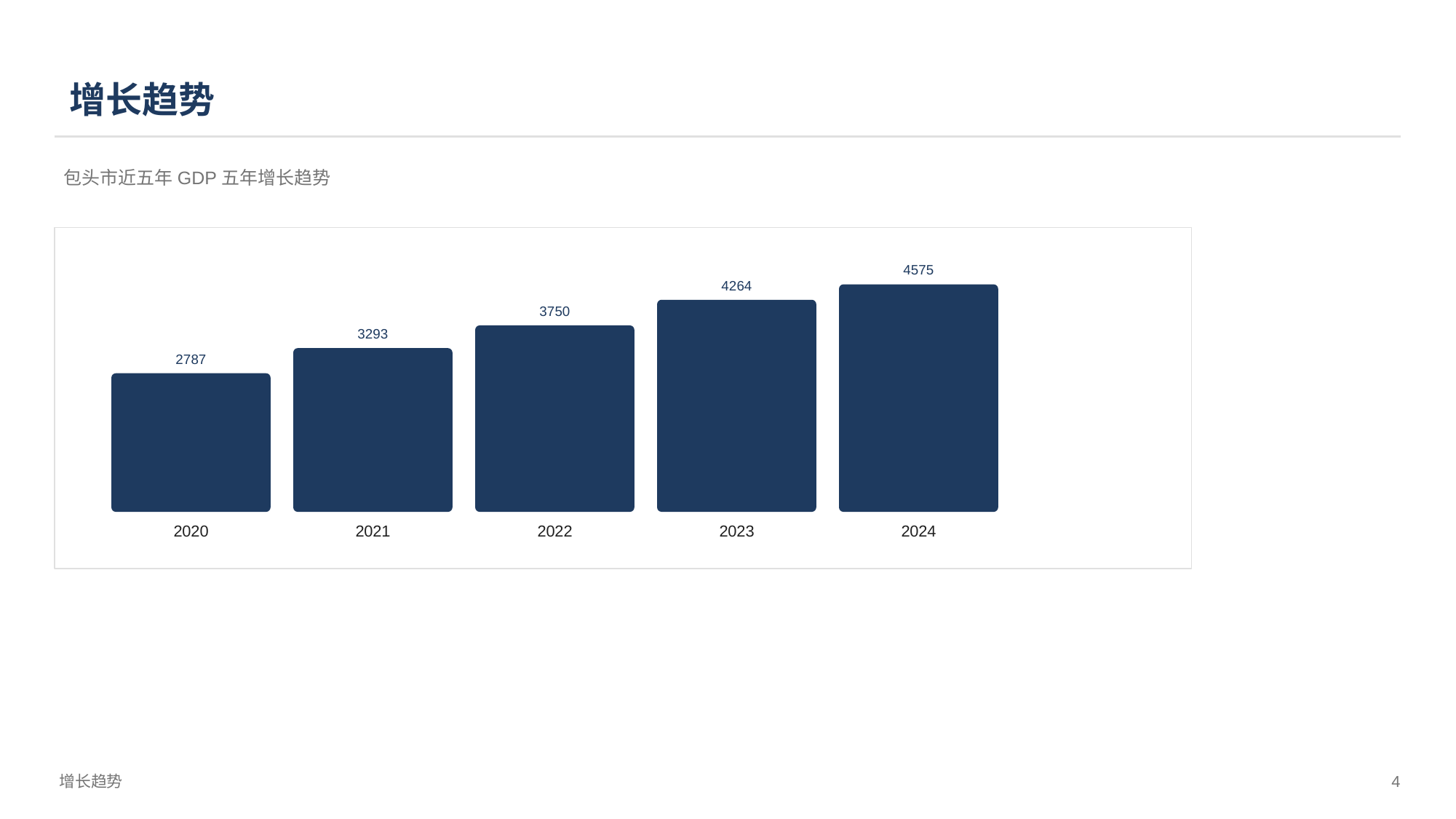

增长趋势

包头市近五年GDP五年增长趋势

4575
4264

3750
3293

2787

2020
2021
2022
2023
2024
增长趋势
4